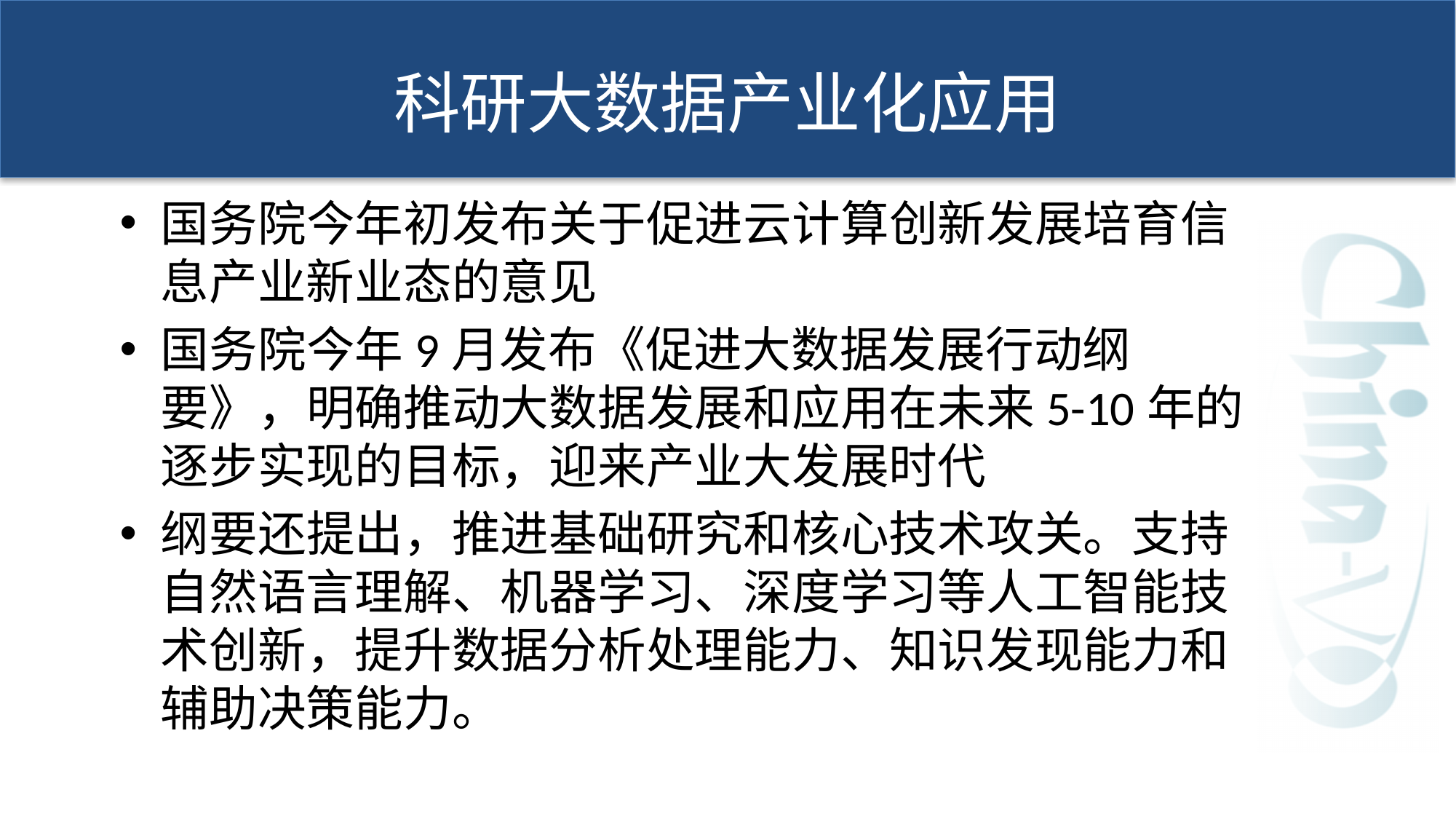

# 科研大数据产业化应用
国务院今年初发布关于促进云计算创新发展培育信息产业新业态的意见
国务院今年9月发布《促进大数据发展行动纲要》，明确推动大数据发展和应用在未来5-10年的逐步实现的目标，迎来产业大发展时代
纲要还提出，推进基础研究和核心技术攻关。支持自然语言理解、机器学习、深度学习等人工智能技术创新，提升数据分析处理能力、知识发现能力和辅助决策能力。